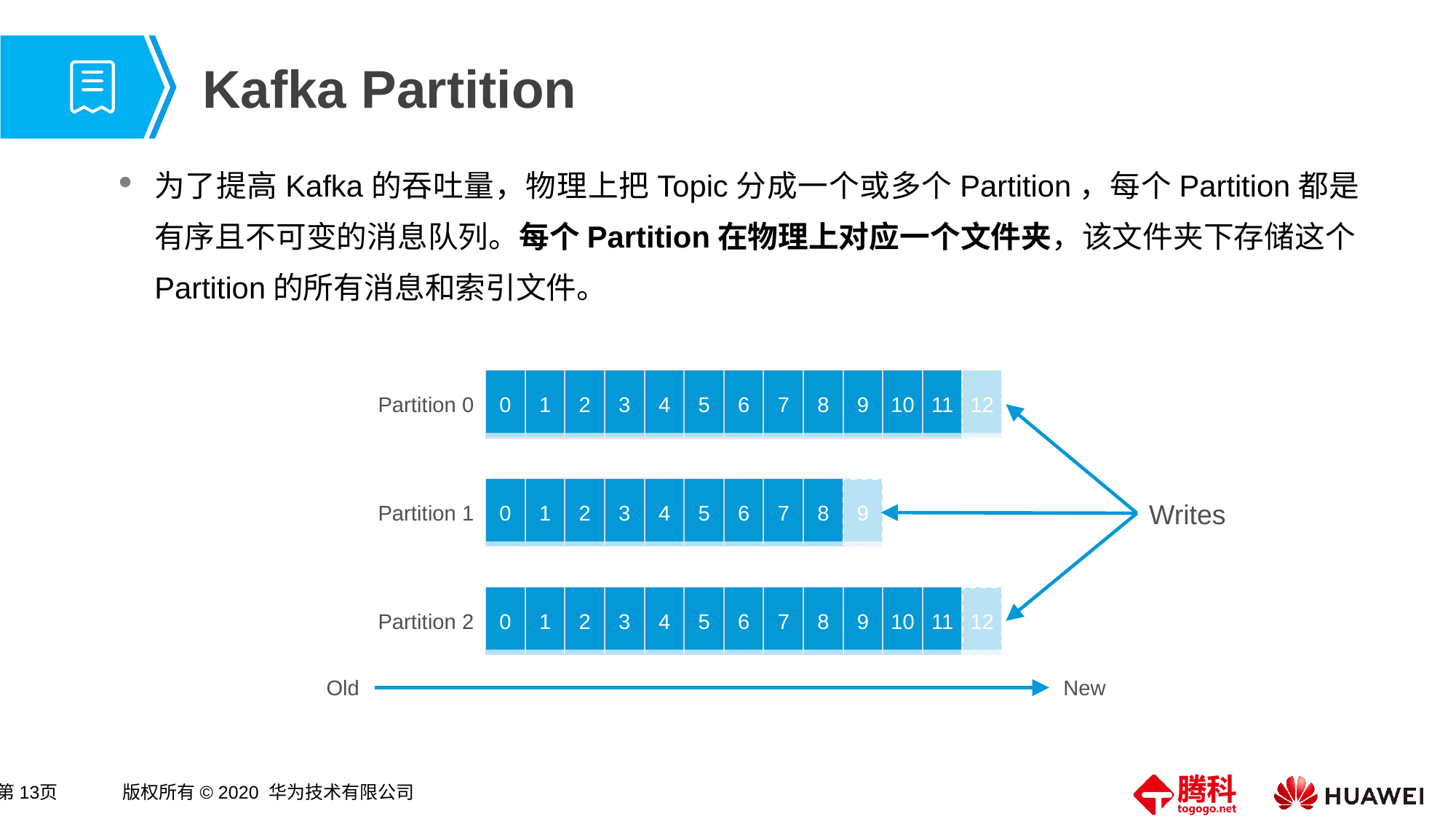

# Kafka Partition
为了提高Kafka的吞吐量，物理上把Topic分成一个或多个Partition，每个Partition都是有序且不可变的消息队列。每个Partition在物理上对应一个文件夹，该文件夹下存储这个Partition的所有消息和索引文件。

0
1
2
3
4
5
6
7
8
9
10
11
12

Partition 0

0
1
2
3
4
5
6
7
8
9

Partition 1
Writes

0
1
2
3
4
5
6
7
8
9
10
11
12

Partition 2
Old
New